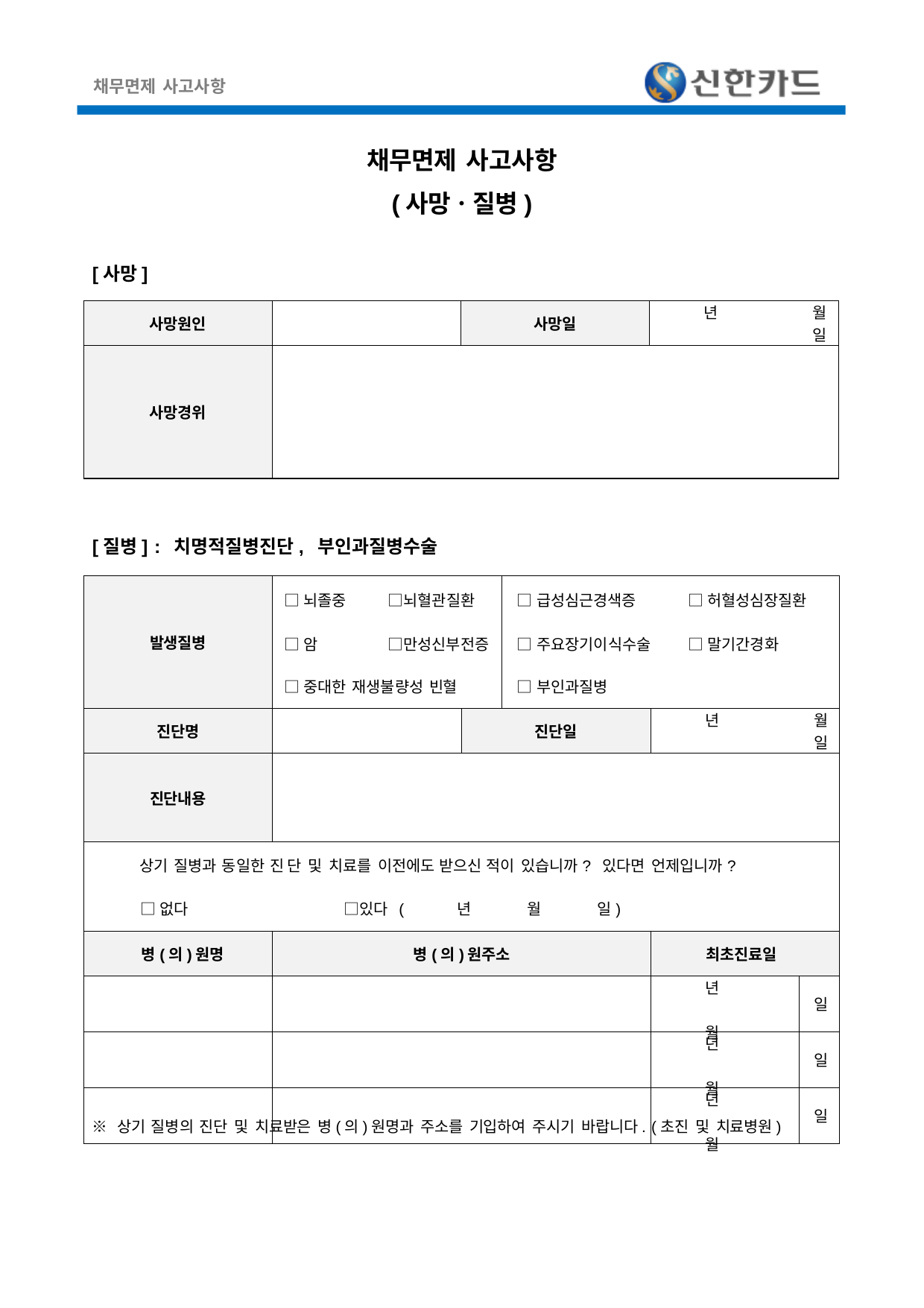

채무면제 사고사항

채무면제 사고사항
(사망ㆍ질병)

[사망]
| 사망원인 |  | 사망일 | 년 월 일 |
| --- | --- | --- | --- |
| 사망경위 |  |  |  |
[질병] :  치명적질병진단,  부인과질병수술
| 발생질병 | □뇌졸중 □뇌혈관질환 |  | □급성심근경색증 |  | □허혈성심장질환 |  |
| --- | --- | --- | --- | --- | --- | --- |
|  | □암 □만성신부전증 |  | □주요장기이식수술 |  | □말기간경화 |  |
|  | □중대한 재생불량성 빈혈 |  | □부인과질병 |  |  |  |
| 진단명 |  | 진단일 |  | 년 월 일 |  |  |
| 진단내용 |  |  |  |  |  |  |
| 상기 질병과 동일한 진단 및 치료를 이전에도 받으신 적이 있습니까? 있다면 언제입니까? □없다 □있다 ( 년 월 일) |  |  |  |  |  |  |
| 병(의)원명 | 병(의)원주소 |  |  | 최초진료일 |  |  |
|  |  |  |  | 년 월 |  | 일 |
|  |  |  |  | 년 월 |  | 일 |
|  |  |  |  | 년 월 |  | 일 |
※ 상기 질병의 진단 및 치료받은 병(의)원명과 주소를 기입하여 주시기 바랍니다. (초진 및 치료병원)